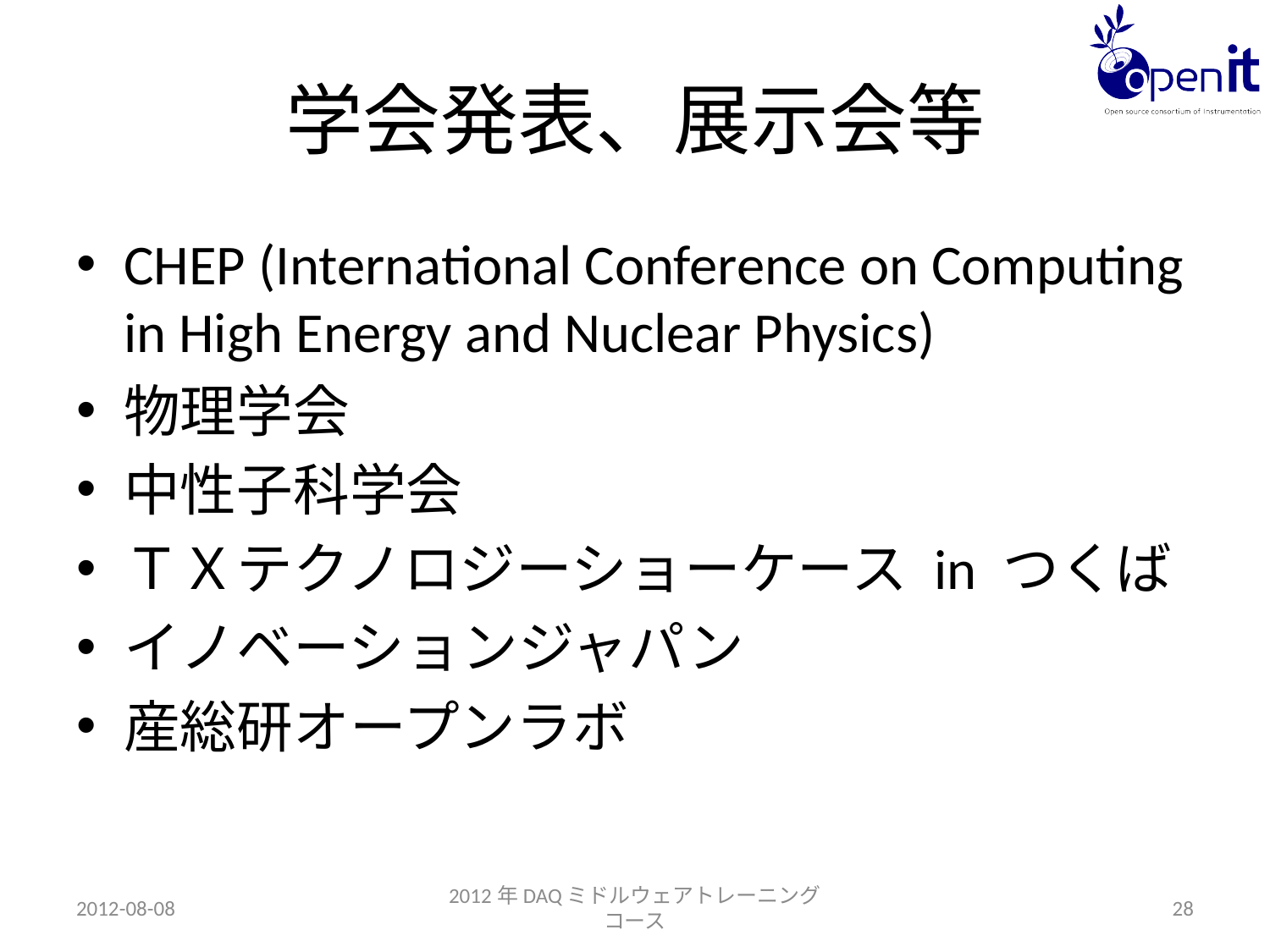

# 学会発表、展示会等
CHEP (International Conference on Computing in High Energy and Nuclear Physics)
物理学会
中性子科学会
ＴＸテクノロジーショーケース in つくば
イノベーションジャパン
産総研オープンラボ

2012-08-08
2012年DAQミドルウェアトレーニングコース
28